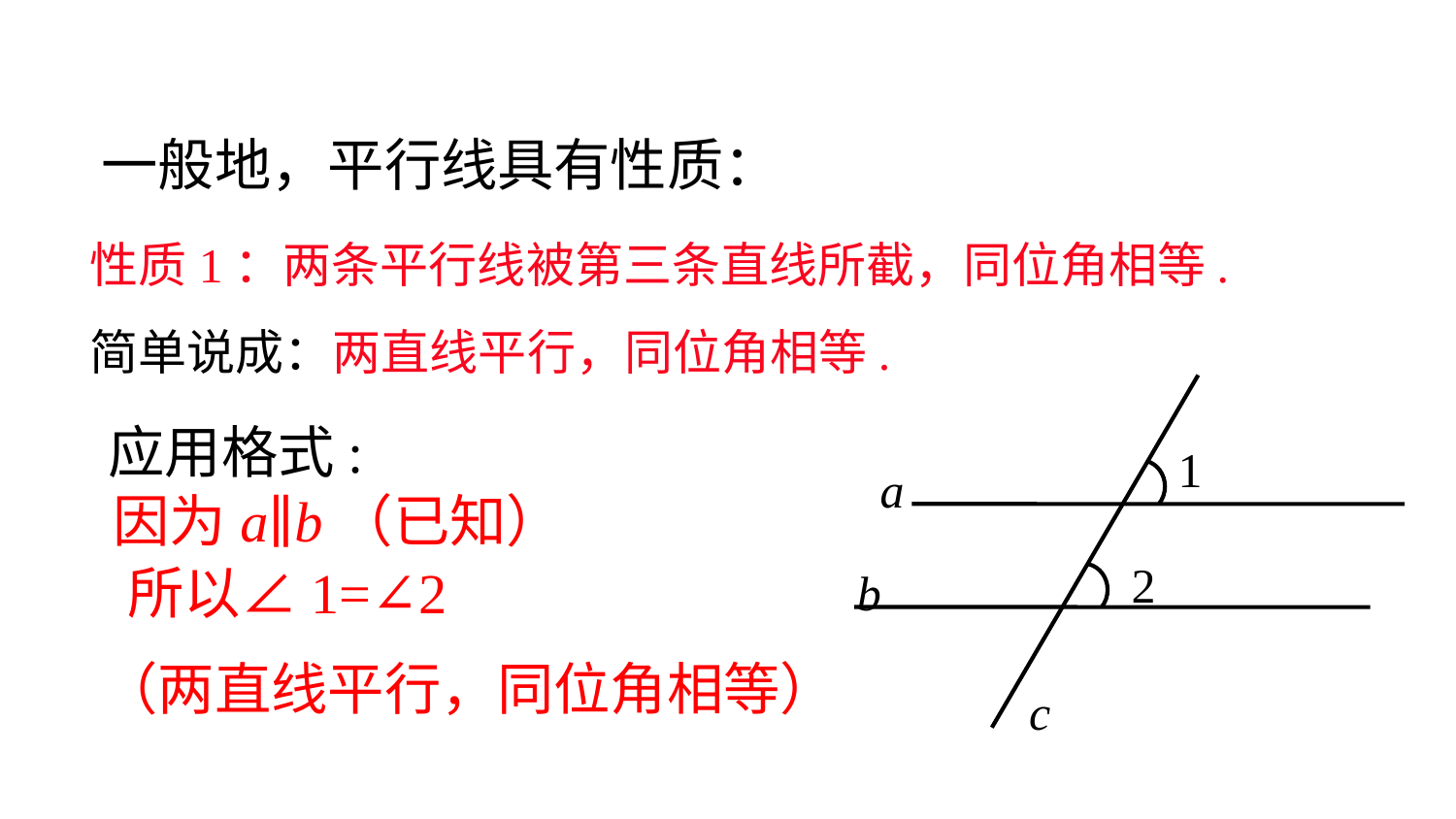

一般地，平行线具有性质：
性质1：两条平行线被第三条直线所截，同位角相等.
简单说成：两直线平行，同位角相等.

1
a

2
b

c
应用格式:
因为a∥b（已知）
 所以∠1=∠2
（两直线平行，同位角相等）